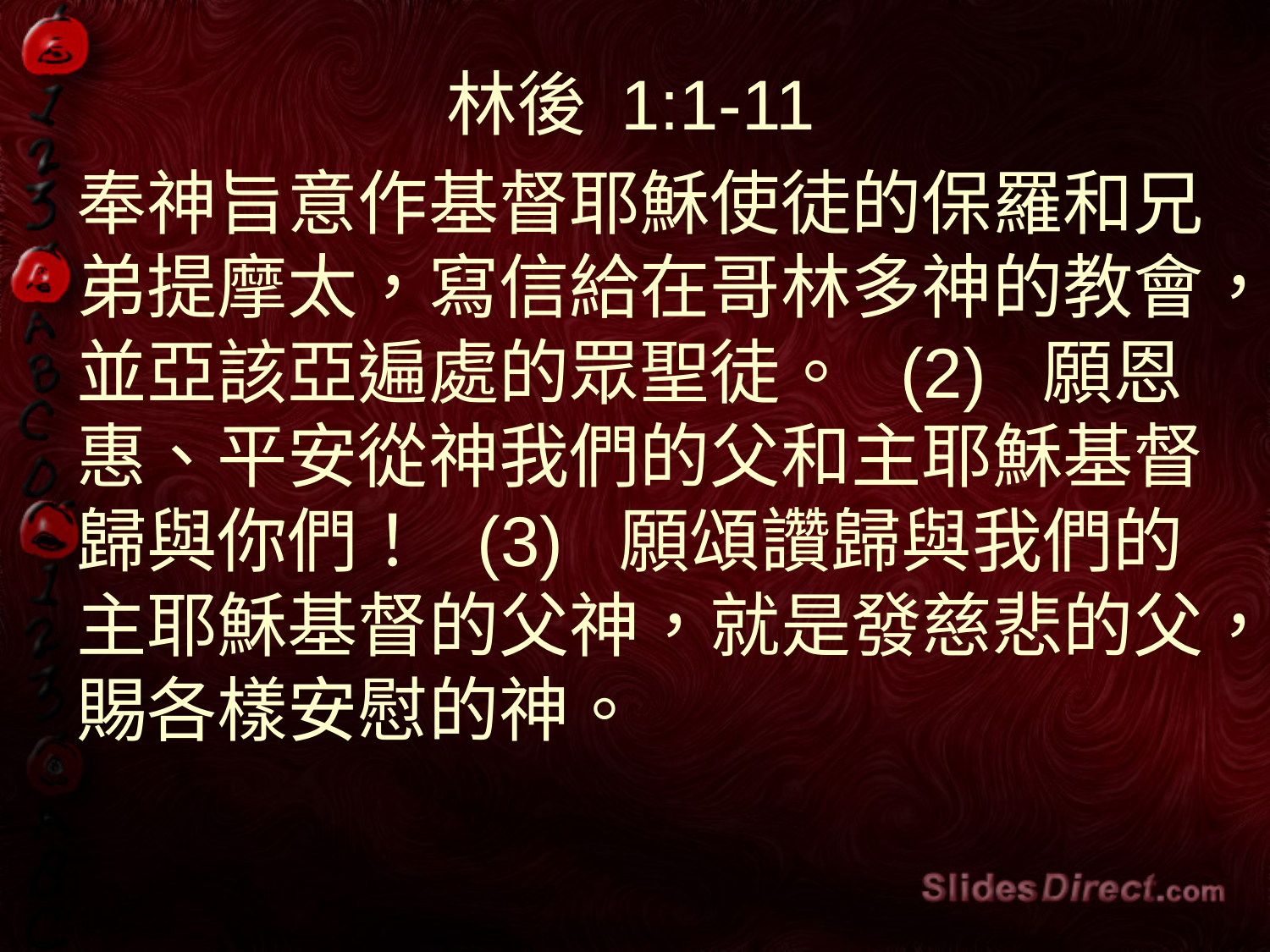

林後 1:1-11
奉神旨意作基督耶穌使徒的保羅和兄弟提摩太，寫信給在哥林多神的教會，並亞該亞遍處的眾聖徒。  (2)  願恩惠、平安從神我們的父和主耶穌基督歸與你們！  (3)  願頌讚歸與我們的主耶穌基督的父神，就是發慈悲的父，賜各樣安慰的神。